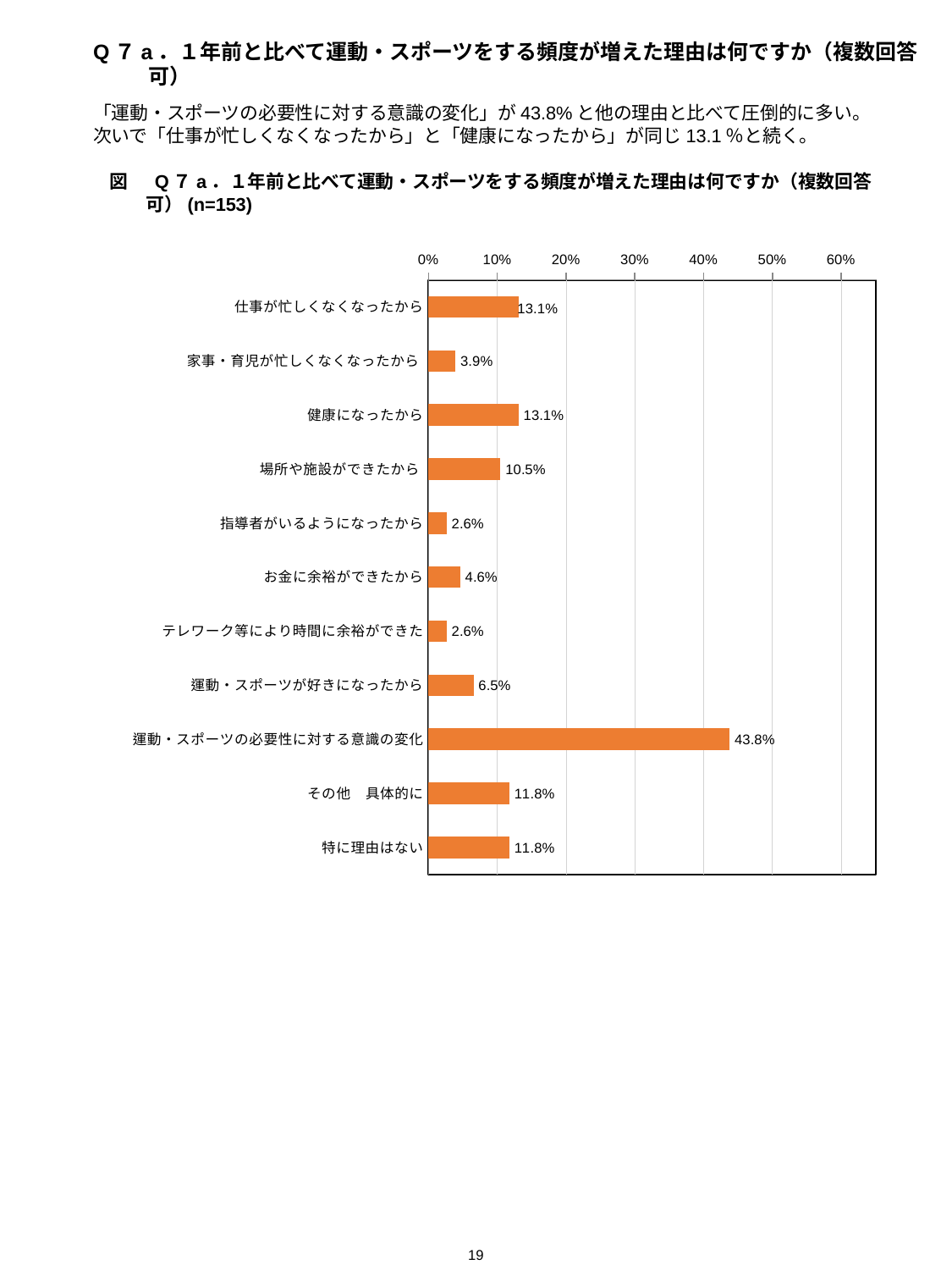

Q７a．１年前と比べて運動・スポーツをする頻度が増えた理由は何ですか（複数回答可）

「運動・スポーツの必要性に対する意識の変化」が43.8%と他の理由と比べて圧倒的に多い。
次いで「仕事が忙しくなくなったから」と「健康になったから」が同じ13.1％と続く。
図　 Q７a．１年前と比べて運動・スポーツをする頻度が増えた理由は何ですか（複数回答可）(n=153)

### Chart

| Category |  |
|---|---|
| 仕事が忙しくなくなったから | 13.071895424836601 |
| 家事・育児が忙しくなくなったから  | 3.9215686274509802 |
| 健康になったから | 13.071895424836601 |
| 場所や施設ができたから  | 10.457516339869281 |
| 指導者がいるようになったから | 2.6143790849673203 |
| お金に余裕ができたから | 4.57516339869281 |
| テレワーク等により時間に余裕ができた | 2.6143790849673203 |
| 運動・スポーツが好きになったから | 6.535947712418301 |
| 運動・スポーツの必要性に対する意識の変化 | 43.790849673202615 |
| その他　具体的に | 11.76470588235294 |
| 特に理由はない | 11.76470588235294 |
19